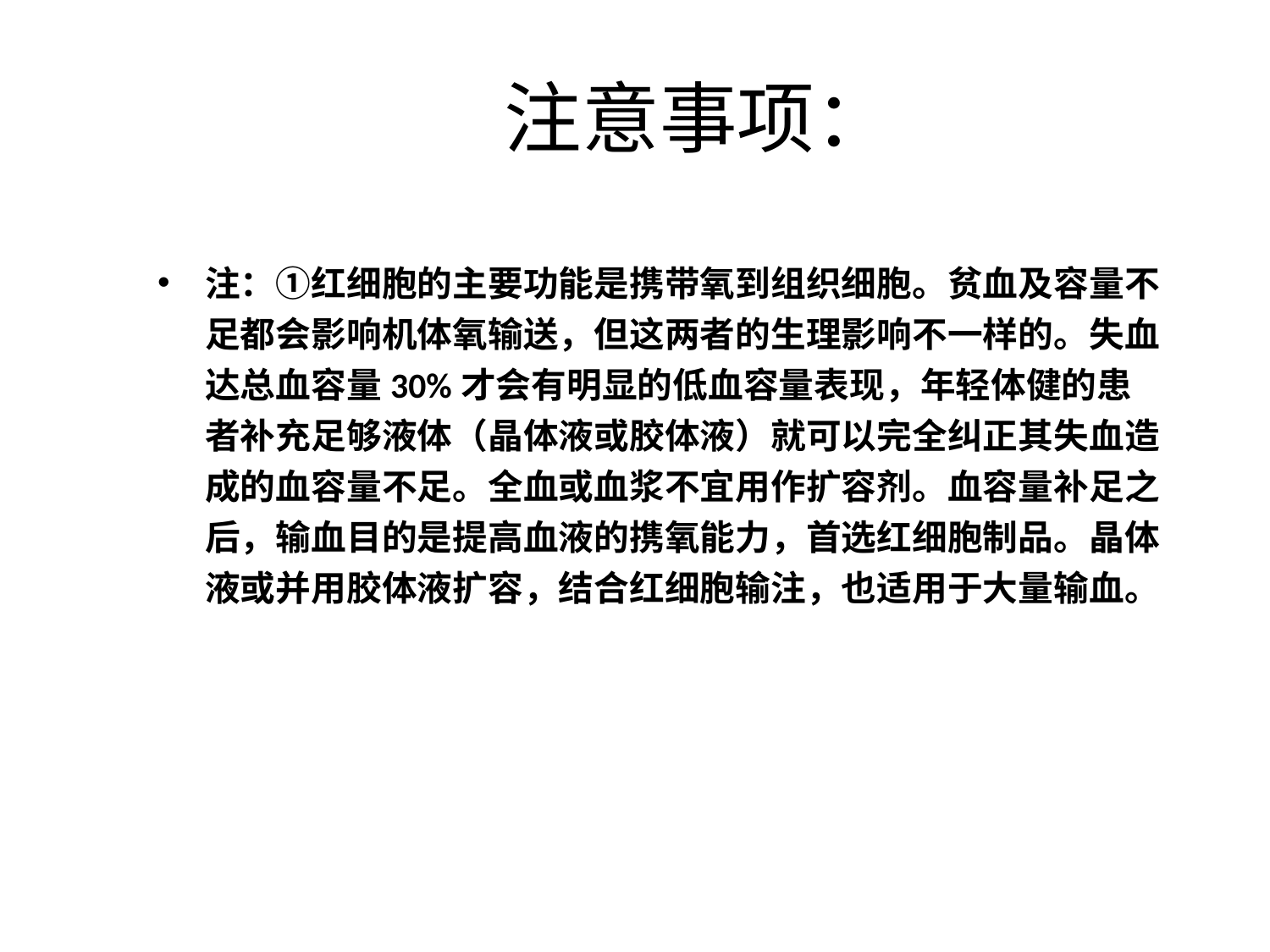

# 注意事项：
注：①红细胞的主要功能是携带氧到组织细胞。贫血及容量不足都会影响机体氧输送，但这两者的生理影响不一样的。失血达总血容量30%才会有明显的低血容量表现，年轻体健的患者补充足够液体（晶体液或胶体液）就可以完全纠正其失血造成的血容量不足。全血或血浆不宜用作扩容剂。血容量补足之后，输血目的是提高血液的携氧能力，首选红细胞制品。晶体液或并用胶体液扩容，结合红细胞输注，也适用于大量输血。